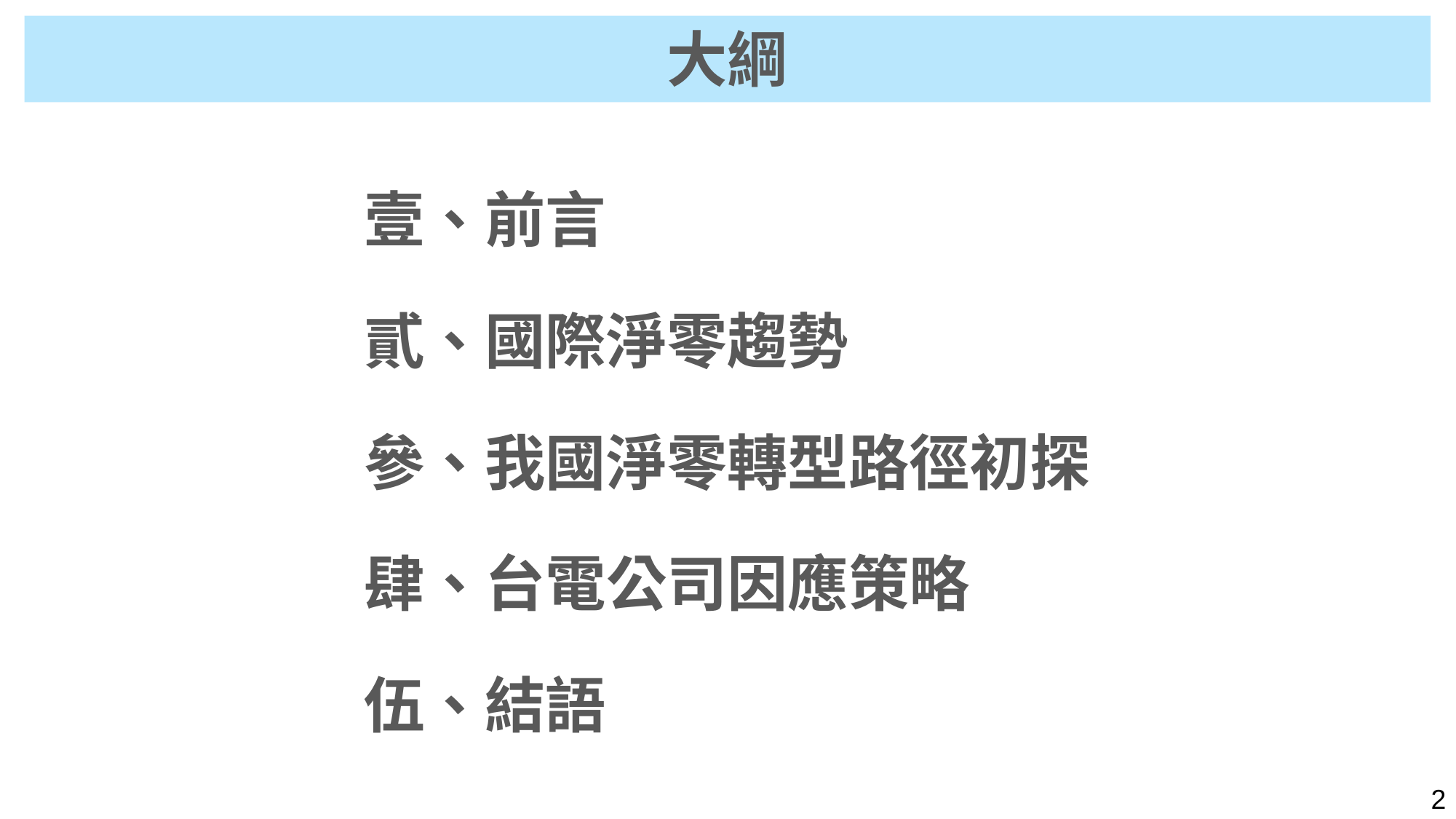

大綱
壹、前言
貳、國際淨零趨勢
參、我國淨零轉型路徑初探
肆、台電公司因應策略
伍、結語
2